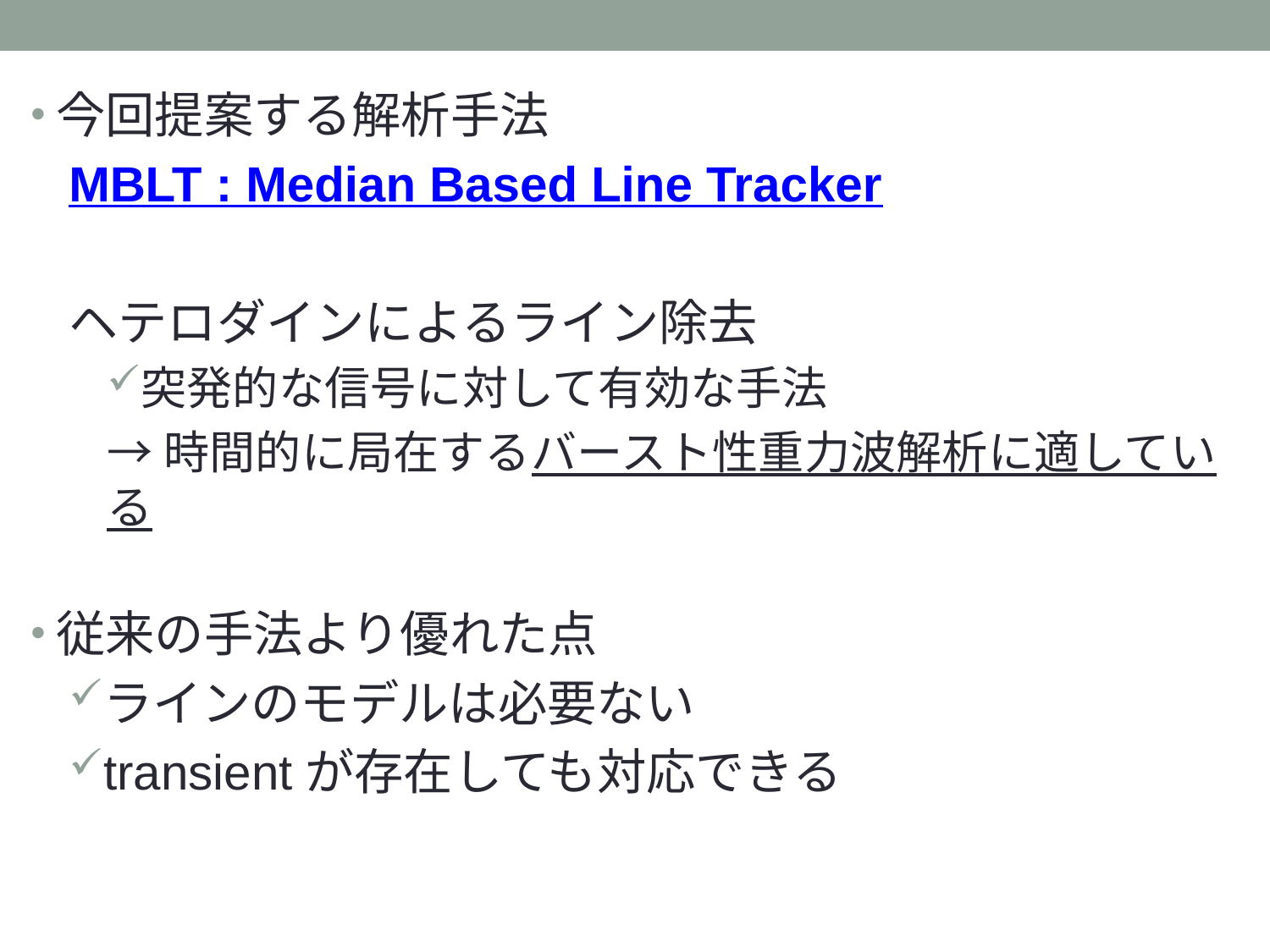

今回提案する解析手法
MBLT : Median Based Line Tracker

ヘテロダインによるライン除去
突発的な信号に対して有効な手法
→時間的に局在するバースト性重力波解析に適している

従来の手法より優れた点
ラインのモデルは必要ない
transientが存在しても対応できる